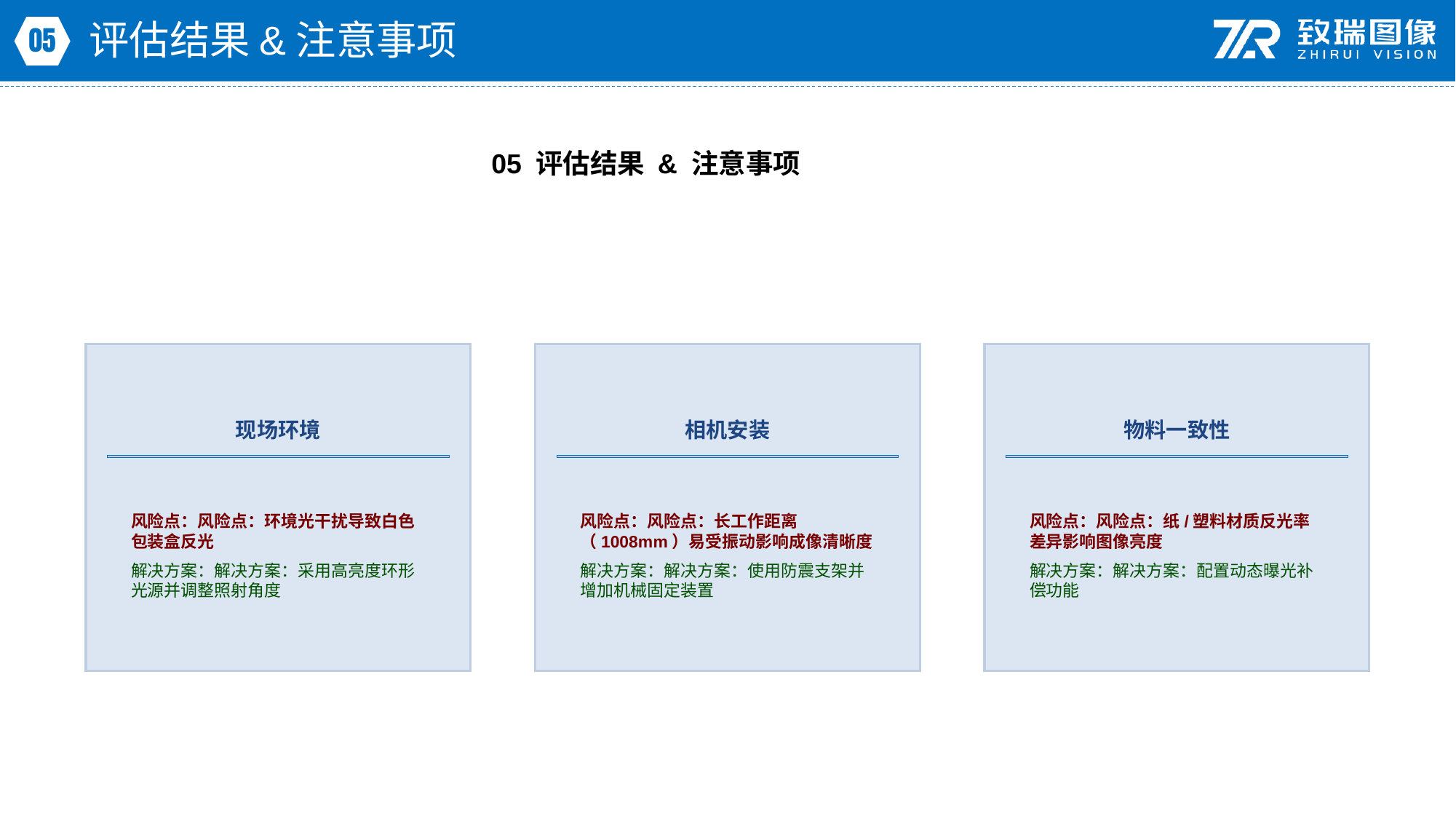

评估结果&注意事项
05

05 评估结果 & 注意事项

现场环境

相机安装

物料一致性

风险点：风险点：环境光干扰导致白色包装盒反光
解决方案：解决方案：采用高亮度环形光源并调整照射角度

风险点：风险点：长工作距离（1008mm）易受振动影响成像清晰度
解决方案：解决方案：使用防震支架并增加机械固定装置

风险点：风险点：纸/塑料材质反光率差异影响图像亮度
解决方案：解决方案：配置动态曝光补偿功能